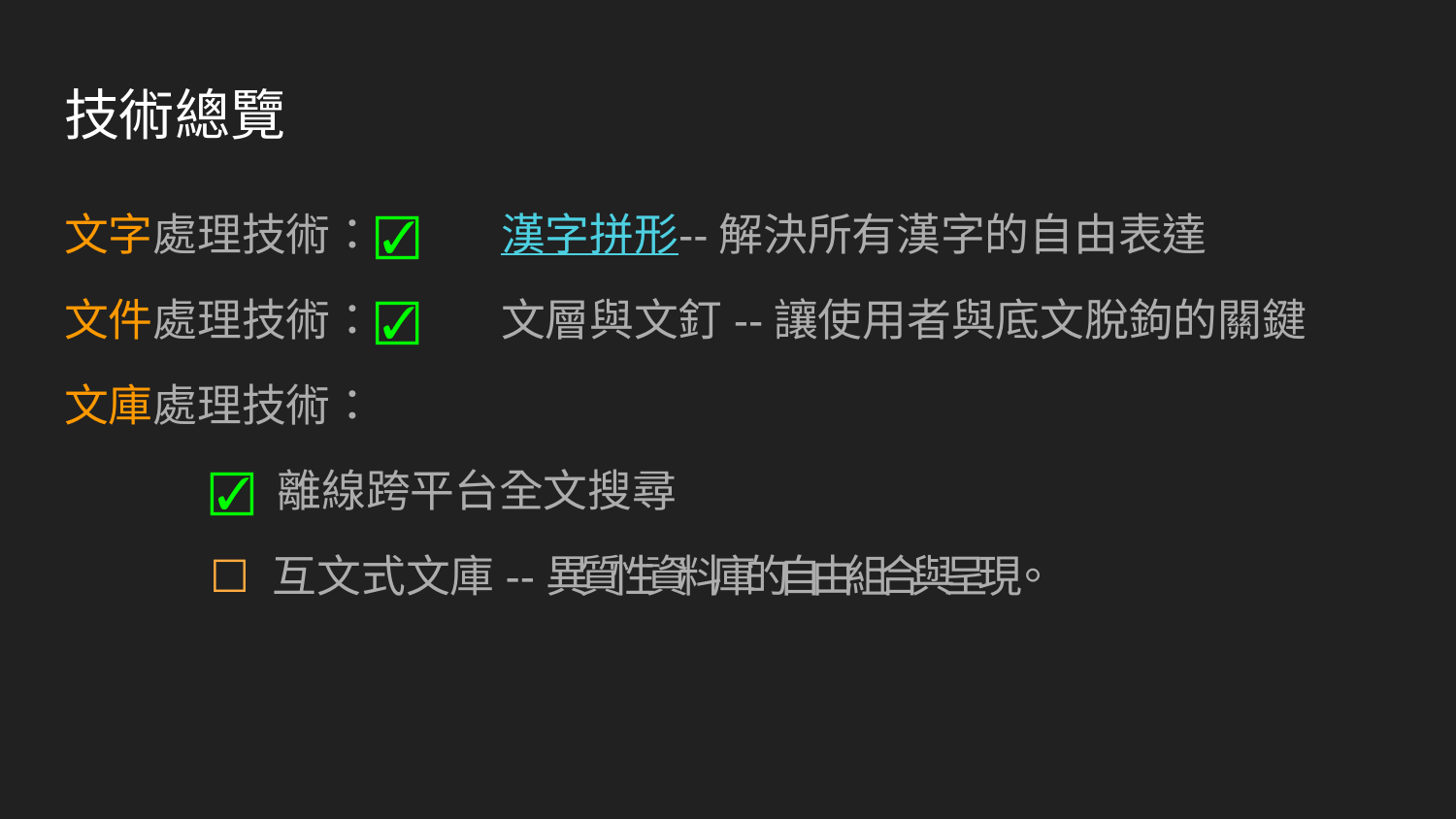

# 技術總覽
文字處理技術：☑	漢字拼形--解決所有漢字的自由表達
文件處理技術：☑	文層與文釘--讓使用者與底文脫鉤的關鍵
文庫處理技術：
	☑ 離線跨平台全文搜尋
	☐ 互文式文庫--異質性資料庫的自由組合與呈現。